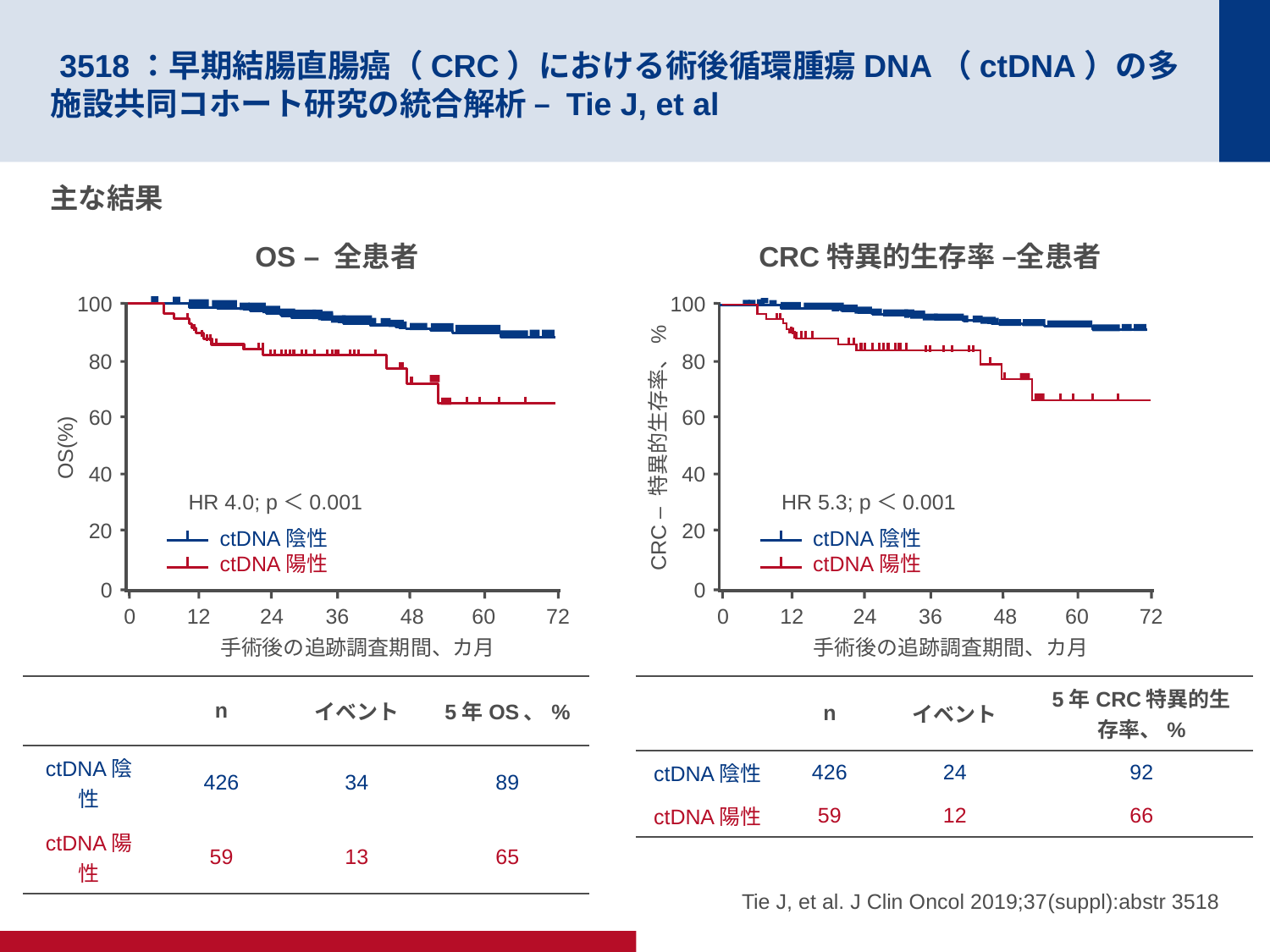

# 3518：早期結腸直腸癌（CRC）における術後循環腫瘍DNA（ctDNA）の多施設共同コホート研究の統合解析 – Tie J, et al
主な結果
OS – 全患者
CRC特異的生存率 –全患者
100
100

80
80

60
60

OS(%)
CRC – 特異的生存率、%
40
40

HR 4.0; p＜0.001
HR 5.3; p＜0.001
20
20
ctDNA陰性
ctDNA陽性
ctDNA陰性
ctDNA陽性

0
0

0

12

24

36

48

60

72

0

12

24

36

48

60

72
手術後の追跡調査期間、カ月
手術後の追跡調査期間、カ月
|  | n | イベント | 5年OS、% |
| --- | --- | --- | --- |
| ctDNA陰性 | 426 | 34 | 89 |
| ctDNA陽性 | 59 | 13 | 65 |
|  | n | イベント | 5年CRC特異的生存率、% |
| --- | --- | --- | --- |
| ctDNA陰性 | 426 | 24 | 92 |
| ctDNA陽性 | 59 | 12 | 66 |
Tie J, et al. J Clin Oncol 2019;37(suppl):abstr 3518